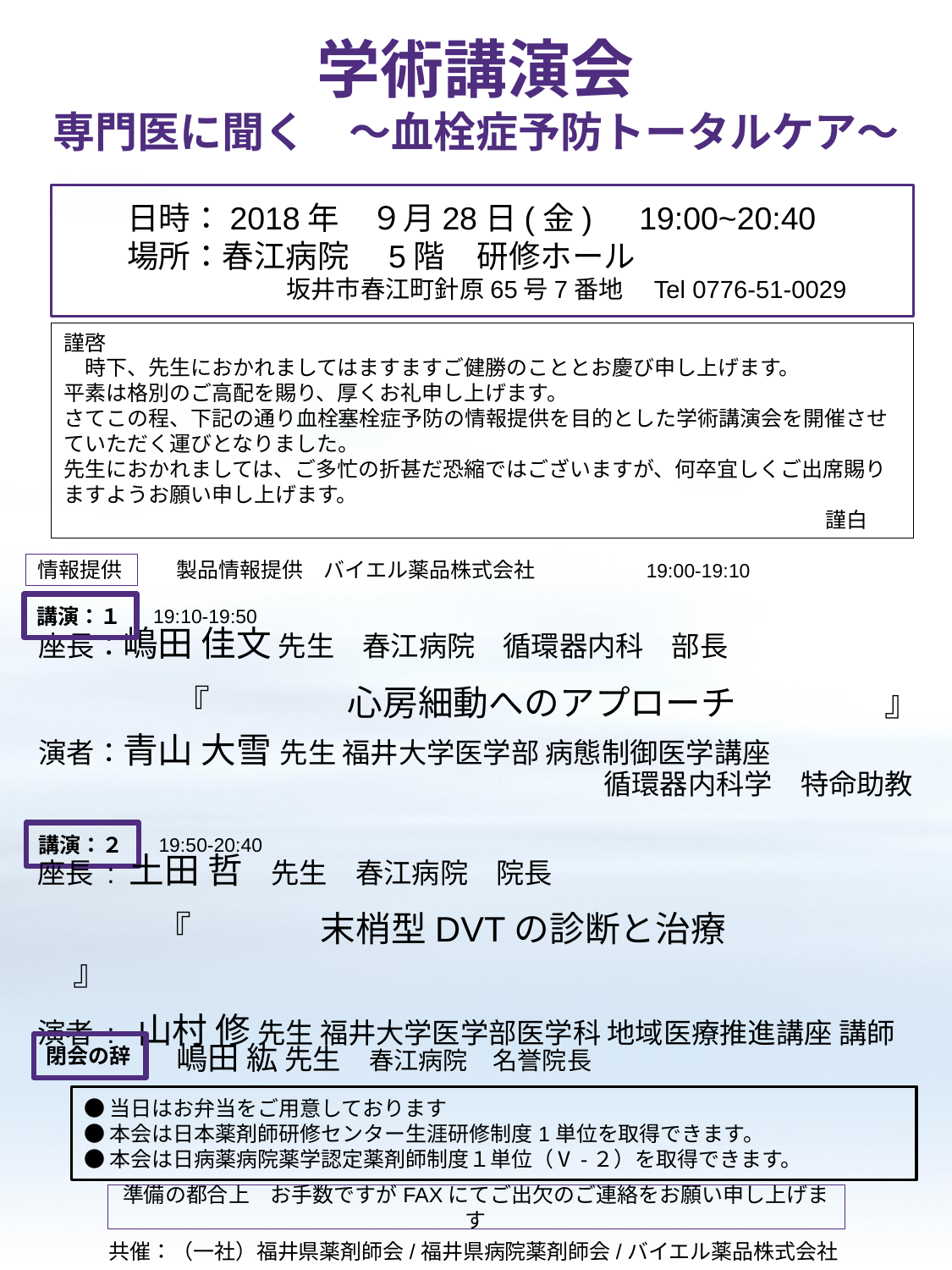

# 学術講演会 専門医に聞く　～血栓症予防トータルケア～
　　日時：2018年　９月28日(金)　19:00~20:40
　　場所：春江病院　5階　研修ホール
　　　　　　　　　坂井市春江町針原65号7番地　Tel 0776-51-0029
謹啓
　時下、先生におかれましてはますますご健勝のこととお慶び申し上げます。
平素は格別のご高配を賜り、厚くお礼申し上げます。
さてこの程、下記の通り血栓塞栓症予防の情報提供を目的とした学術講演会を開催させていただく運びとなりました。
先生におかれましては、ご多忙の折甚だ恐縮ではございますが、何卒宜しくご出席賜りますようお願い申し上げます。
						謹白
製品情報提供　バイエル薬品株式会社　　　　　19:00-19:10
情報提供
講演：１
19:10-19:50
座長：嶋田 佳文 先生　春江病院　循環器内科　部長

   　　　『　　　    心房細動へのアプローチ          　　』

演者：青山 大雪 先生 福井大学医学部 病態制御医学講座
				        循環器内科学　特命助教
講演：２
19:50-20:40
座長 : 土田 哲　先生　春江病院　院長

    　 　『　　　   末梢型DVTの診断と治療　　　　　　』

演者 :  山村 修 先生 福井大学医学部医学科 地域医療推進講座 講師
閉会の辞
嶋田 紘 先生　春江病院　名誉院長
●当日はお弁当をご用意しております
●本会は日本薬剤師研修センター生涯研修制度1単位を取得できます。
●本会は日病薬病院薬学認定薬剤師制度１単位（Ⅴ-２）を取得できます。
準備の都合上　お手数ですがFAXにてご出欠のご連絡をお願い申し上げます
共催：（一社）福井県薬剤師会/福井県病院薬剤師会/バイエル薬品株式会社